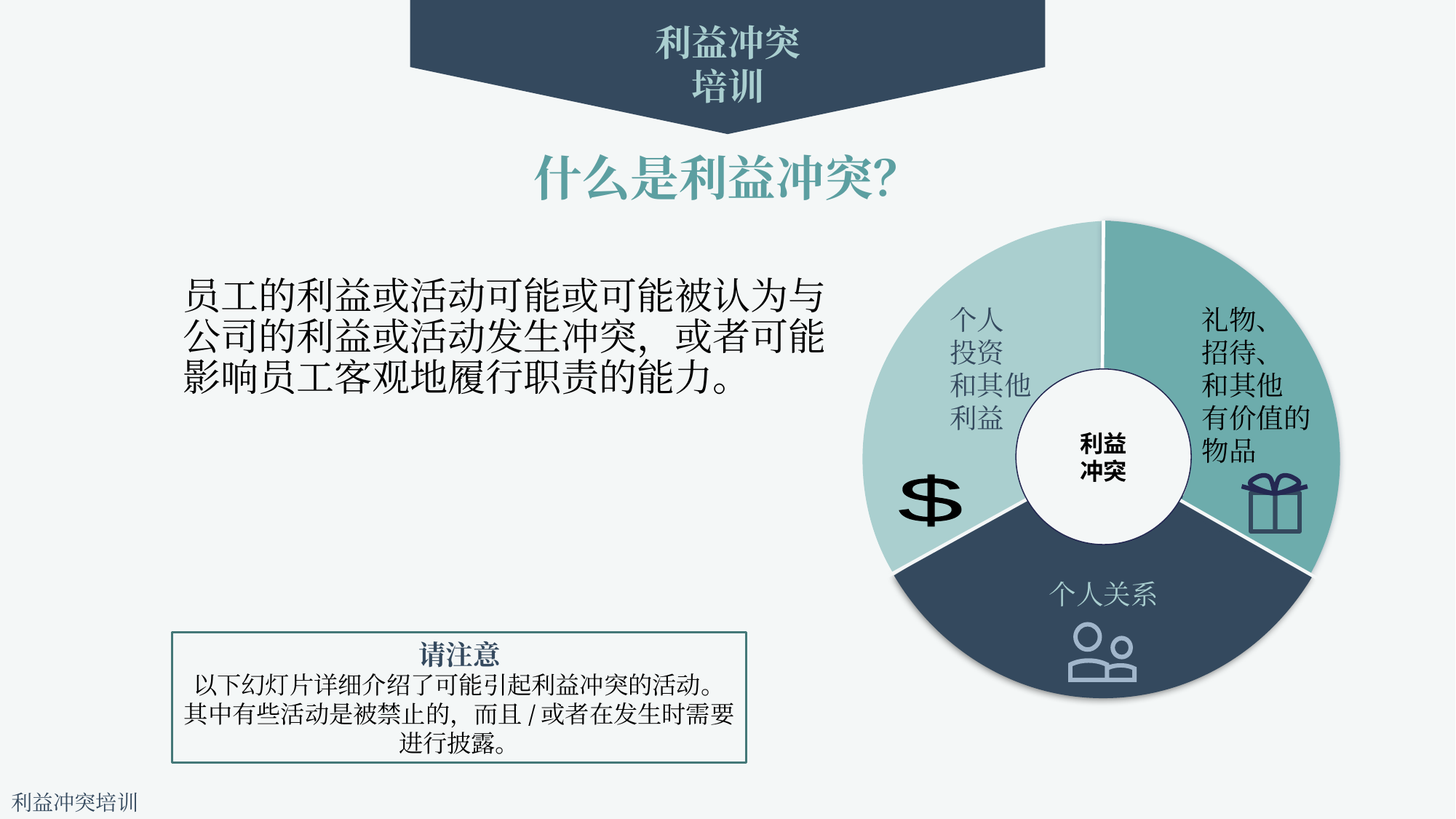

利益冲突
培训
什么是利益冲突？

礼物、
招待、
和其他
有价值的
物品

个人
投资
和其他
利益
利益冲突

个人关系
利益
冲突
员工的利益或活动可能或可能被认为与公司的利益或活动发生冲突，或者可能影响员工客观地履行职责的能力。
$

请注意
以下幻灯片详细介绍了可能引起利益冲突的活动。其中有些活动是被禁止的，而且/或者在发生时需要进行披露。